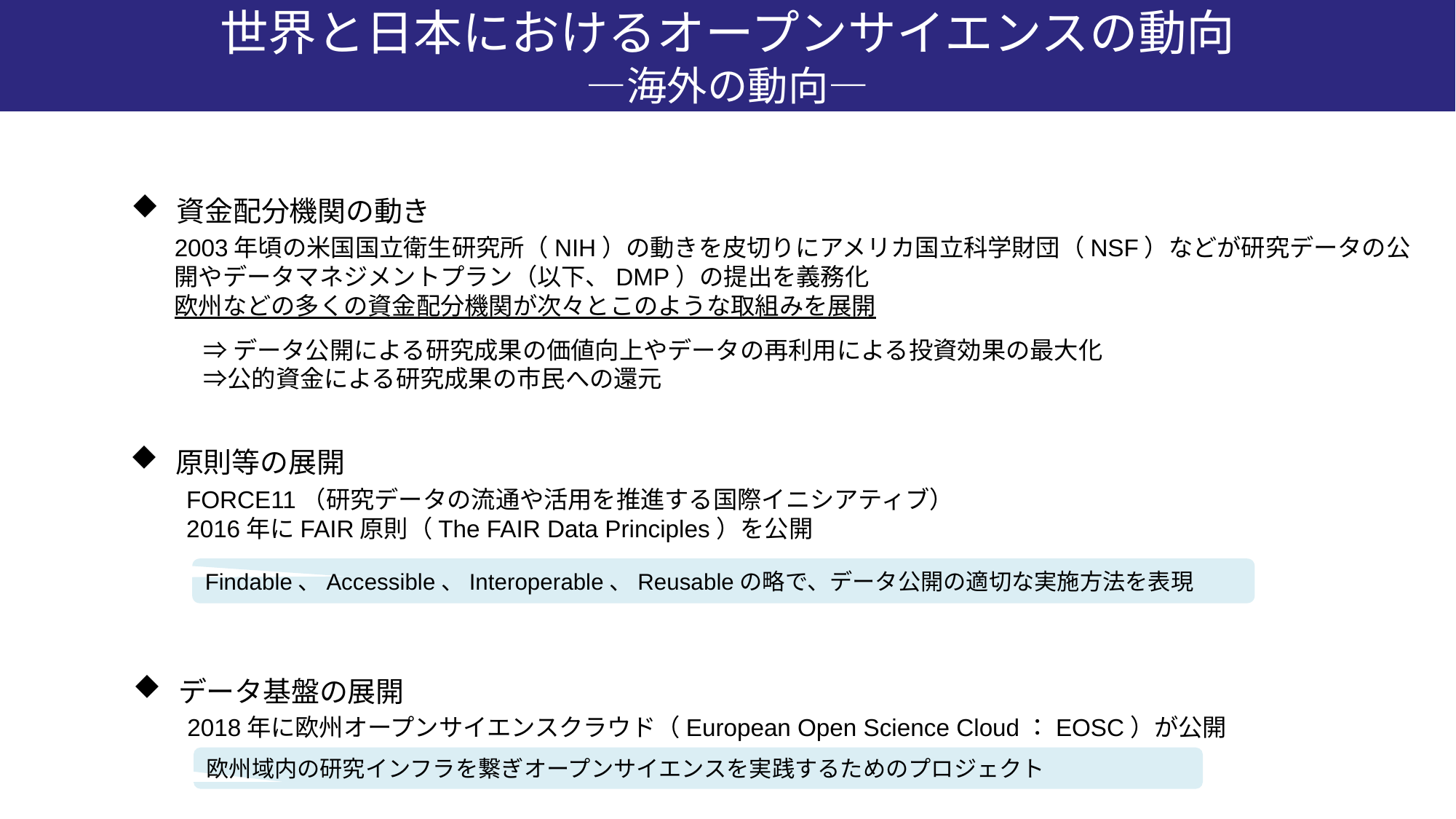

# 世界と日本におけるオープンサイエンスの動向 ―海外の動向―
世界と日本におけるオープンサイエンスの動向
－海外の動向－
資金配分機関の動き
2003年頃の米国国立衛生研究所（NIH）の動きを皮切りにアメリカ国立科学財団（NSF）などが研究データの公開やデータマネジメントプラン（以下、DMP）の提出を義務化
欧州などの多くの資金配分機関が次々とこのような取組みを展開
⇒データ公開による研究成果の価値向上やデータの再利用による投資効果の最大化
⇒公的資金による研究成果の市民への還元
原則等の展開
FORCE11（研究データの流通や活用を推進する国際イニシアティブ）
2016年にFAIR原則（The FAIR Data Principles）を公開
Findable、Accessible、Interoperable、Reusableの略で、データ公開の適切な実施方法を表現
データ基盤の展開
2018年に欧州オープンサイエンスクラウド（European Open Science Cloud：EOSC）が公開
欧州域内の研究インフラを繋ぎオープンサイエンスを実践するためのプロジェクト